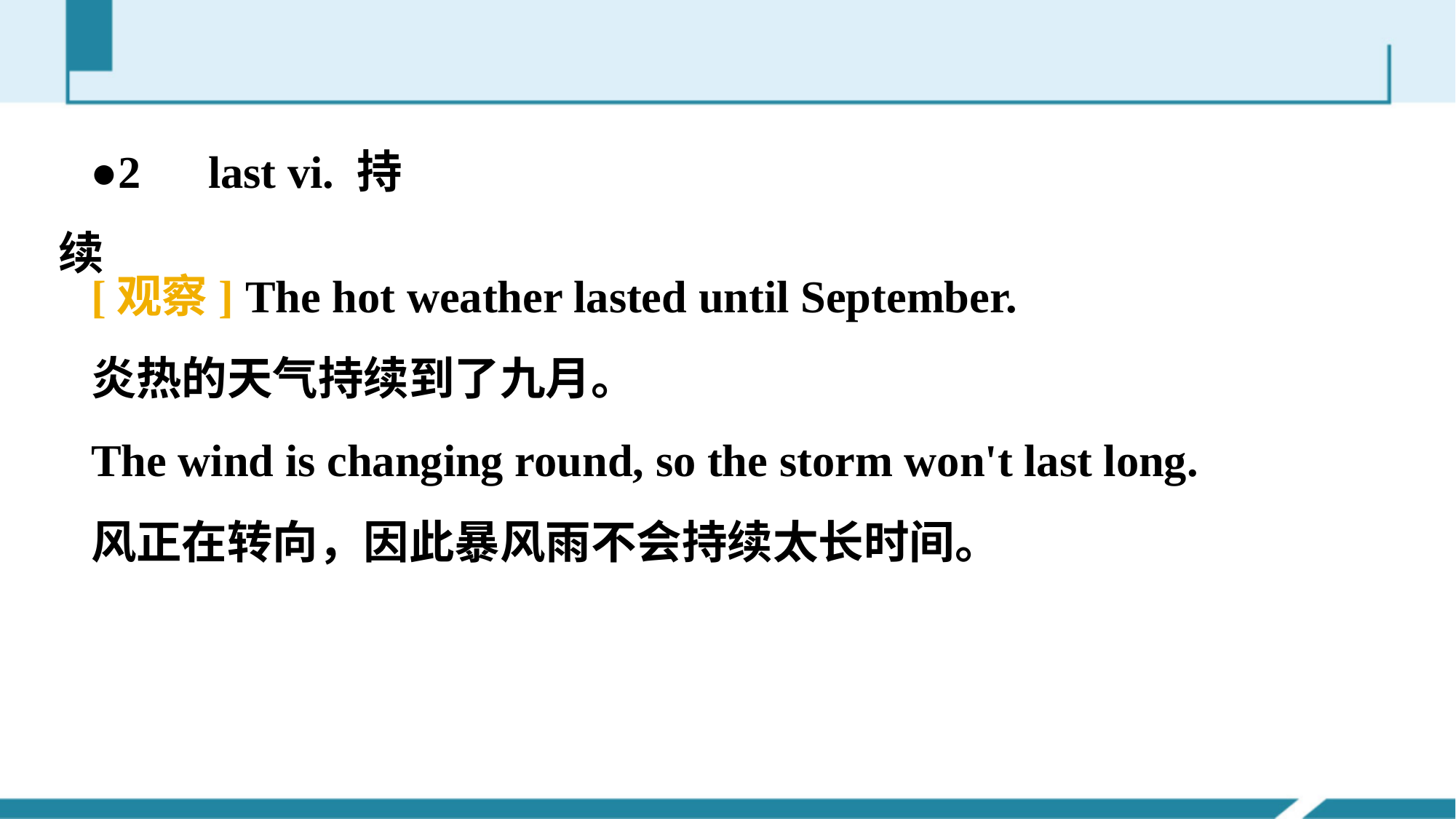

●2　last vi. 持续
[观察] The hot weather lasted until September.
炎热的天气持续到了九月。
The wind is changing round, so the storm won't last long.
风正在转向，因此暴风雨不会持续太长时间。